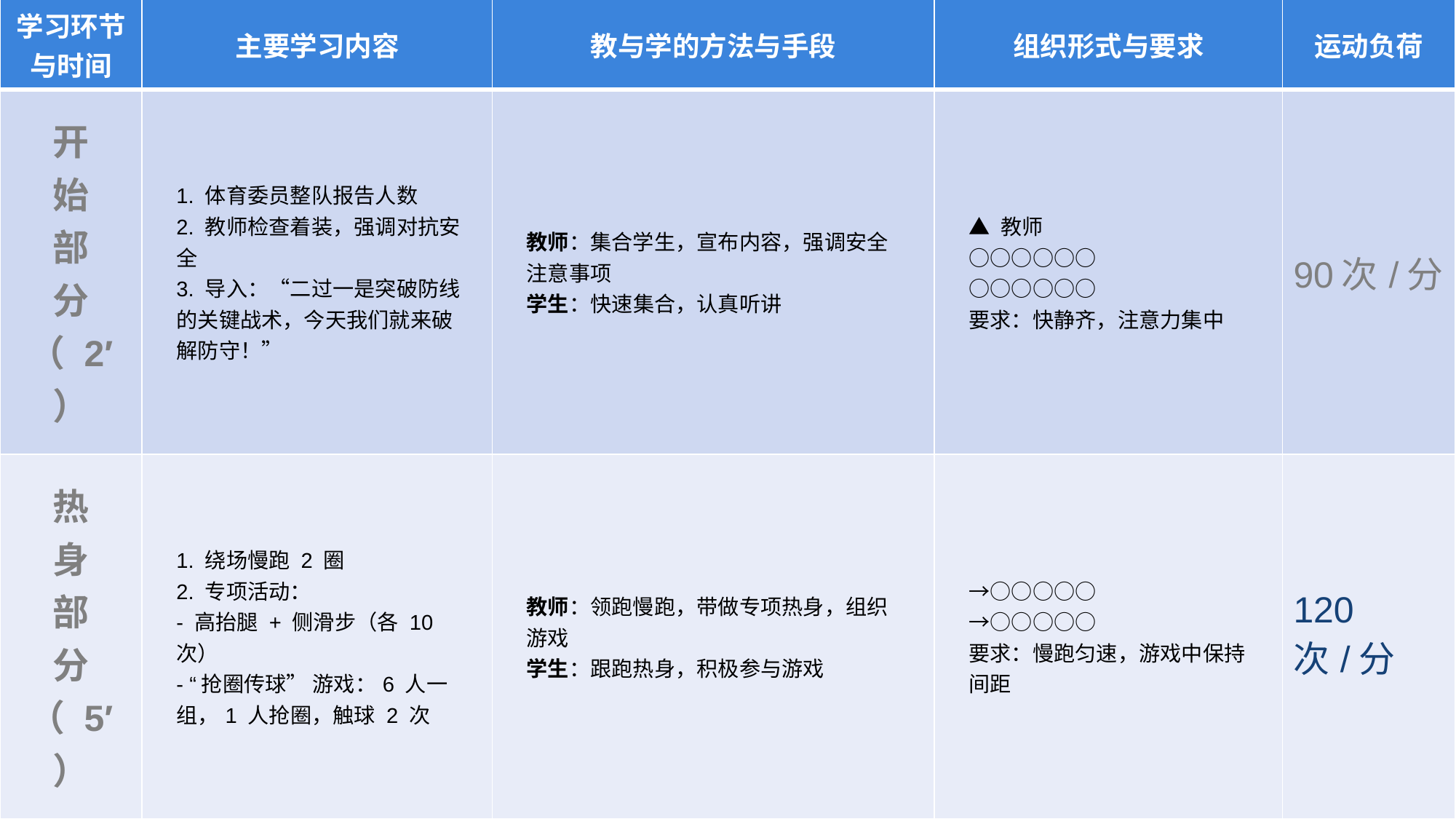

| 学习环节与时间 | 主要学习内容 | 教与学的方法与手段 | 组织形式与要求 | 运动负荷 |
| --- | --- | --- | --- | --- |
| 开 始 部 分 （ 2′ ） | 1. 体育委员整队报告人数 2. 教师检查着装，强调对抗安全 3. 导入：“二过一是突破防线的关键战术，今天我们就来破解防守！” | 教师：集合学生，宣布内容，强调安全注意事项 学生：快速集合，认真听讲 | ▲ 教师 ○○○○○○ ○○○○○○ 要求：快静齐，注意力集中 | 90次/分 |
| 热 身 部 分 （ 5′ ） | 1. 绕场慢跑 2 圈 2. 专项活动： - 高抬腿 + 侧滑步（各 10 次） - “抢圈传球” 游戏：6 人一组，1 人抢圈，触球 2 次 | 教师：领跑慢跑，带做专项热身，组织游戏 学生：跟跑热身，积极参与游戏 | →○○○○○ →○○○○○ 要求：慢跑匀速，游戏中保持间距 | 120次/分 |